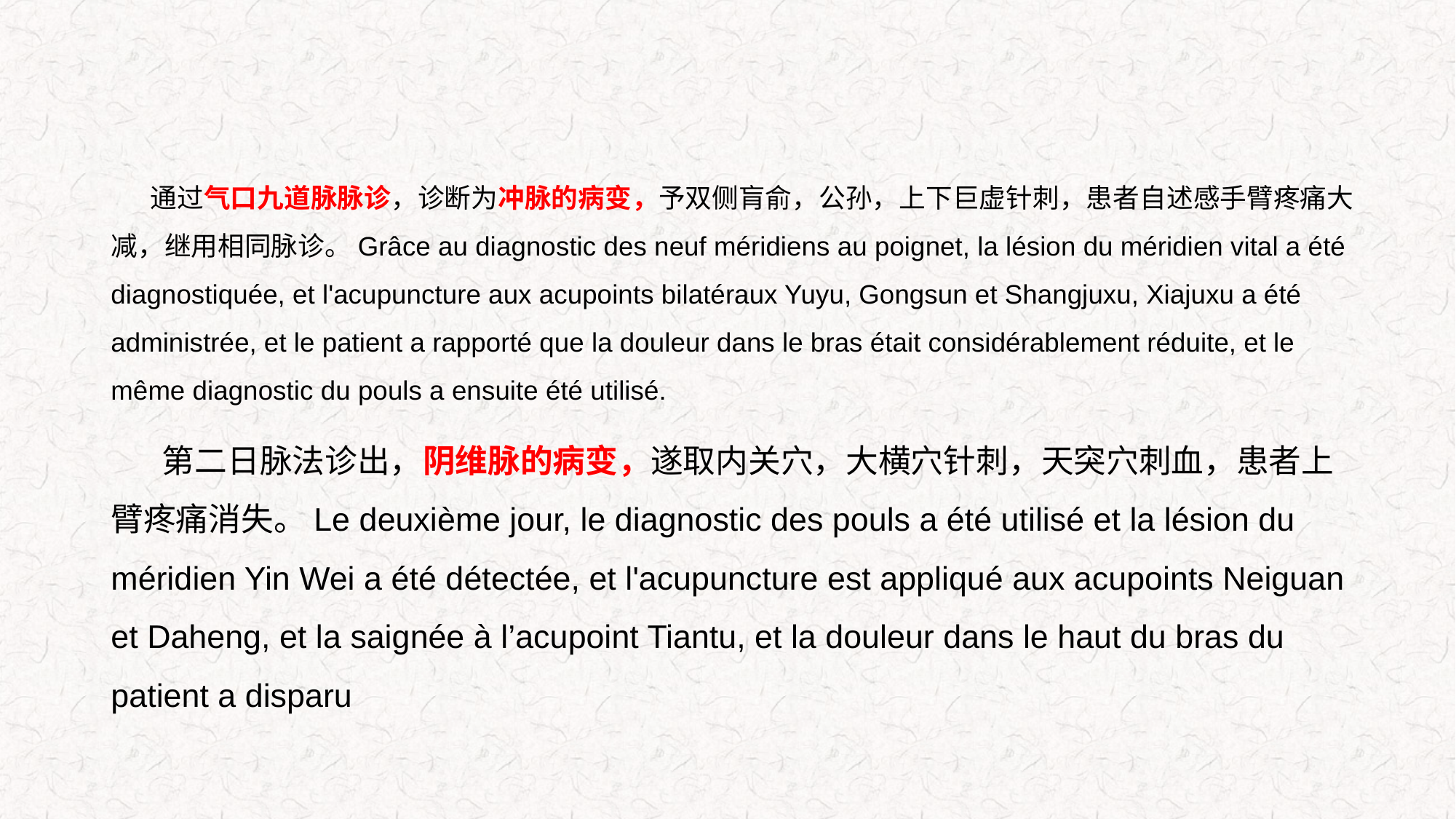

通过气口九道脉脉诊，诊断为冲脉的病变，予双侧肓俞，公孙，上下巨虚针刺，患者自述感手臂疼痛大减，继用相同脉诊。Grâce au diagnostic des neuf méridiens au poignet, la lésion du méridien vital a été diagnostiquée, et l'acupuncture aux acupoints bilatéraux Yuyu, Gongsun et Shangjuxu, Xiajuxu a été administrée, et le patient a rapporté que la douleur dans le bras était considérablement réduite, et le même diagnostic du pouls a ensuite été utilisé.
      第二日脉法诊出，阴维脉的病变，遂取内关穴，大横穴针刺，天突穴刺血，患者上臂疼痛消失。Le deuxième jour, le diagnostic des pouls a été utilisé et la lésion du méridien Yin Wei a été détectée, et l'acupuncture est appliqué aux acupoints Neiguan et Daheng, et la saignée à l’acupoint Tiantu, et la douleur dans le haut du bras du patient a disparu